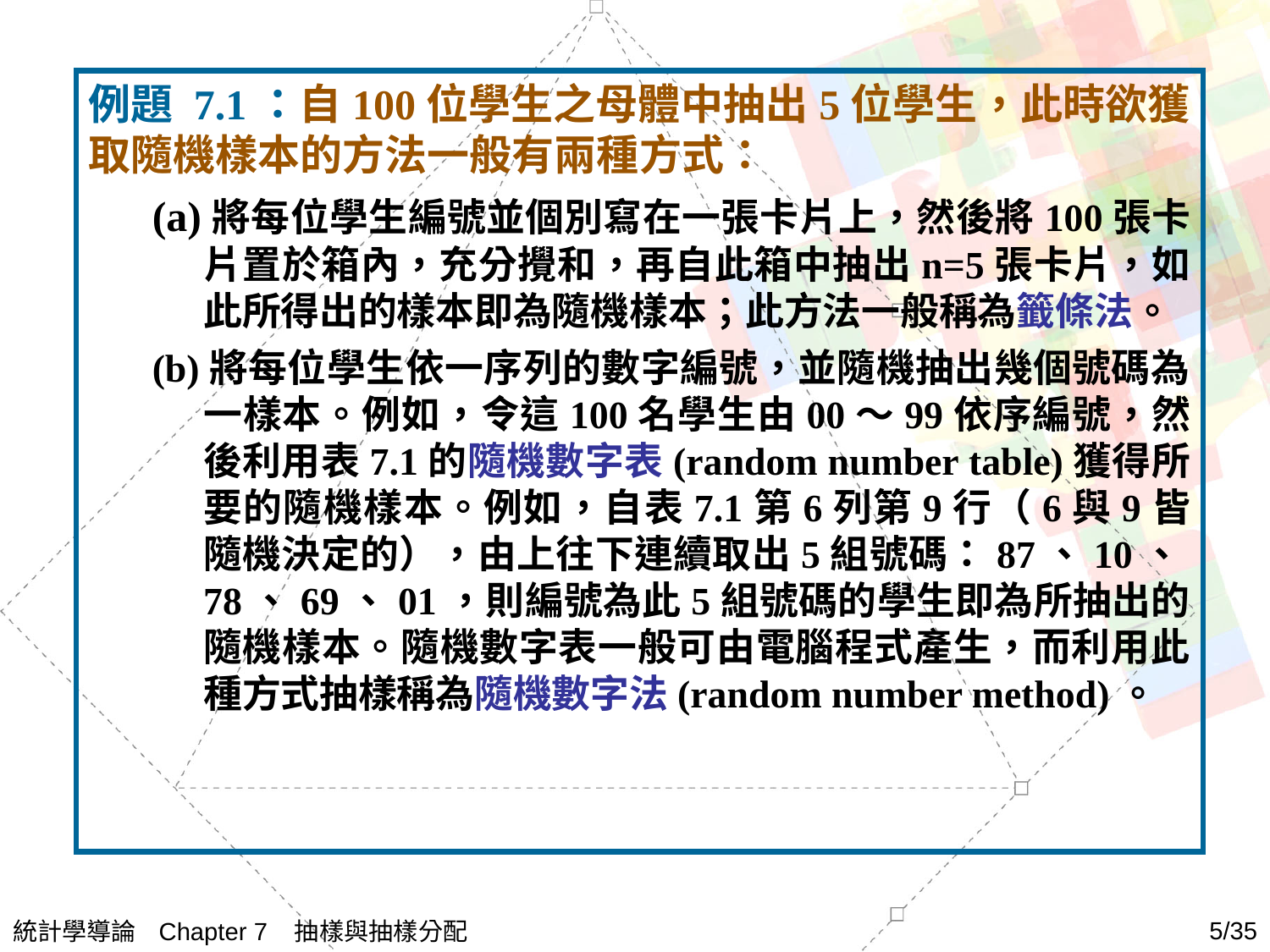

例題 7.1：自100位學生之母體中抽出5位學生，此時欲獲取隨機樣本的方法一般有兩種方式：
(a)將每位學生編號並個別寫在一張卡片上，然後將100張卡片置於箱內，充分攪和，再自此箱中抽出n=5張卡片，如此所得出的樣本即為隨機樣本；此方法一般稱為籤條法。
(b)將每位學生依一序列的數字編號，並隨機抽出幾個號碼為一樣本。例如，令這100名學生由00～99依序編號，然後利用表7.1的隨機數字表(random number table)獲得所要的隨機樣本。例如，自表7.1第6列第9行（6與9皆隨機決定的），由上往下連續取出5組號碼：87、10、78、69、01，則編號為此5組號碼的學生即為所抽出的隨機樣本。隨機數字表一般可由電腦程式產生，而利用此種方式抽樣稱為隨機數字法(random number method)。

統計學導論   Chapter 7   抽樣與抽樣分配
5/35